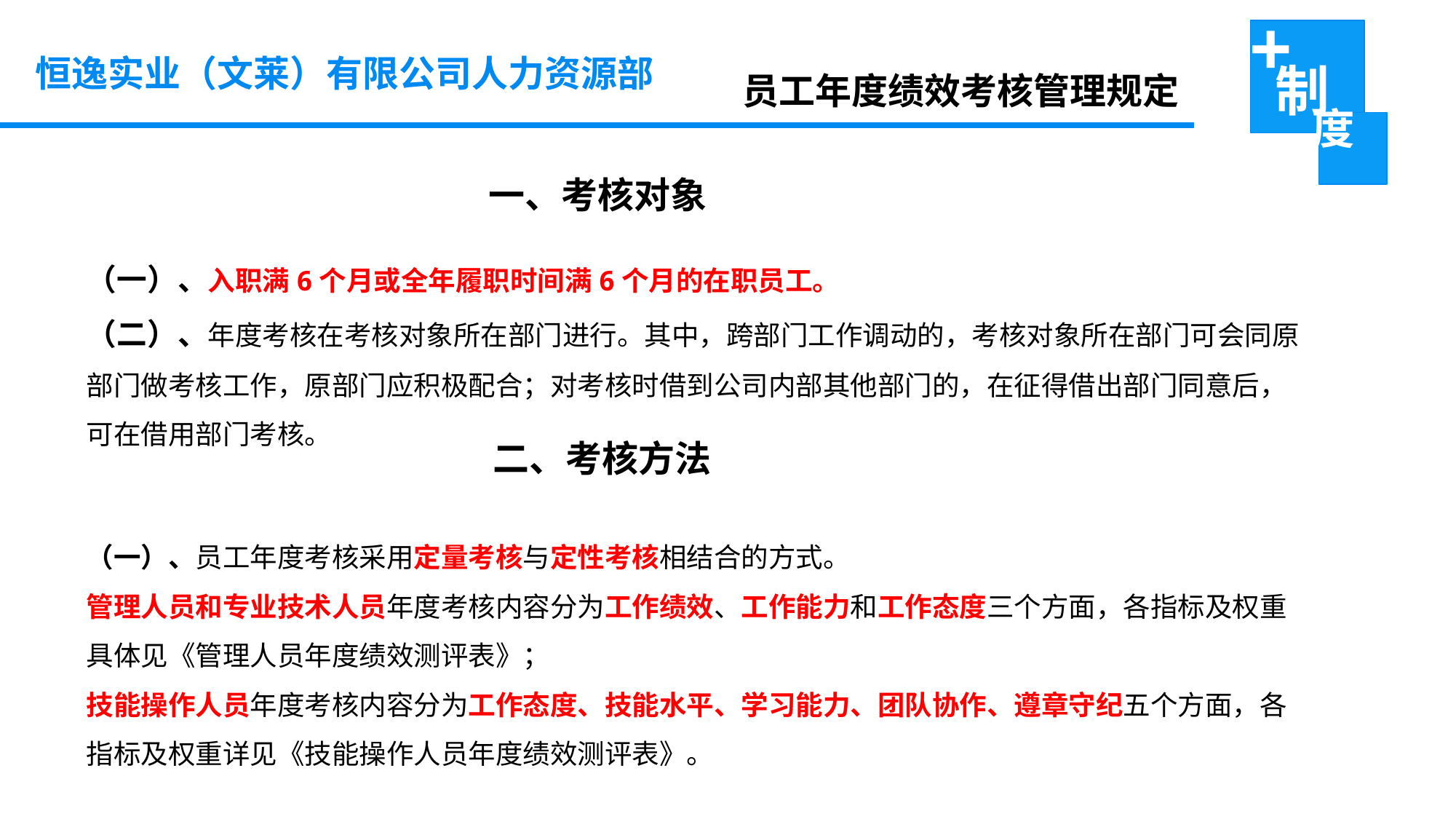

恒逸实业（文莱）有限公司人力资源部
员工年度绩效考核管理规定
 一、考核对象
（一）、入职满6个月或全年履职时间满6个月的在职员工。
（二）、年度考核在考核对象所在部门进行。其中，跨部门工作调动的，考核对象所在部门可会同原部门做考核工作，原部门应积极配合；对考核时借到公司内部其他部门的，在征得借出部门同意后，可在借用部门考核。

 二、考核方法
（一）、员工年度考核采用定量考核与定性考核相结合的方式。
管理人员和专业技术人员年度考核内容分为工作绩效、工作能力和工作态度三个方面，各指标及权重具体见《管理人员年度绩效测评表》；
技能操作人员年度考核内容分为工作态度、技能水平、学习能力、团队协作、遵章守纪五个方面，各指标及权重详见《技能操作人员年度绩效测评表》。